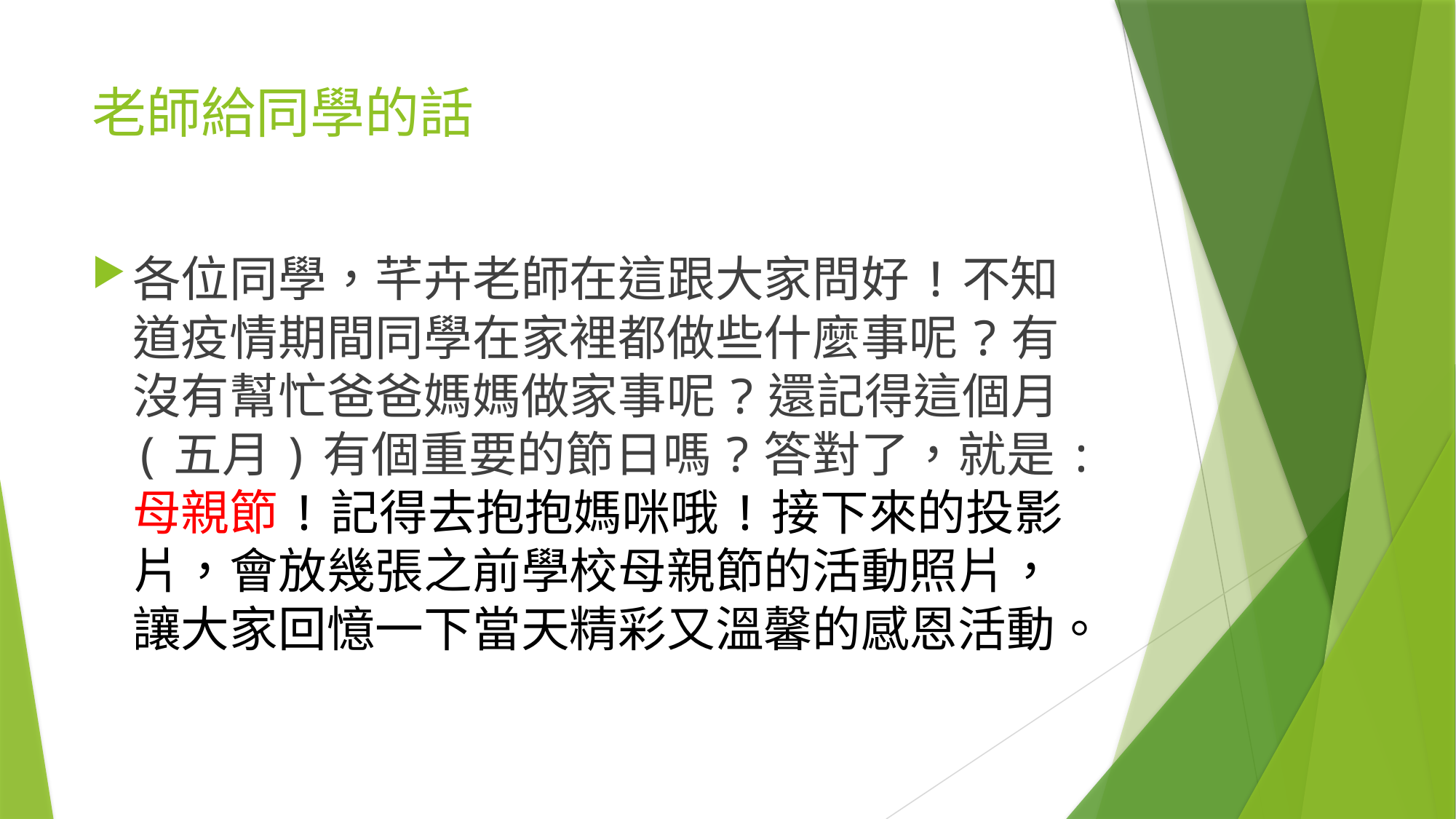

# 老師給同學的話
各位同學，芊卉老師在這跟大家問好!不知道疫情期間同學在家裡都做些什麼事呢?有沒有幫忙爸爸媽媽做家事呢?還記得這個月(五月)有個重要的節日嗎?答對了，就是:母親節!記得去抱抱媽咪哦!接下來的投影片，會放幾張之前學校母親節的活動照片，讓大家回憶一下當天精彩又溫馨的感恩活動。